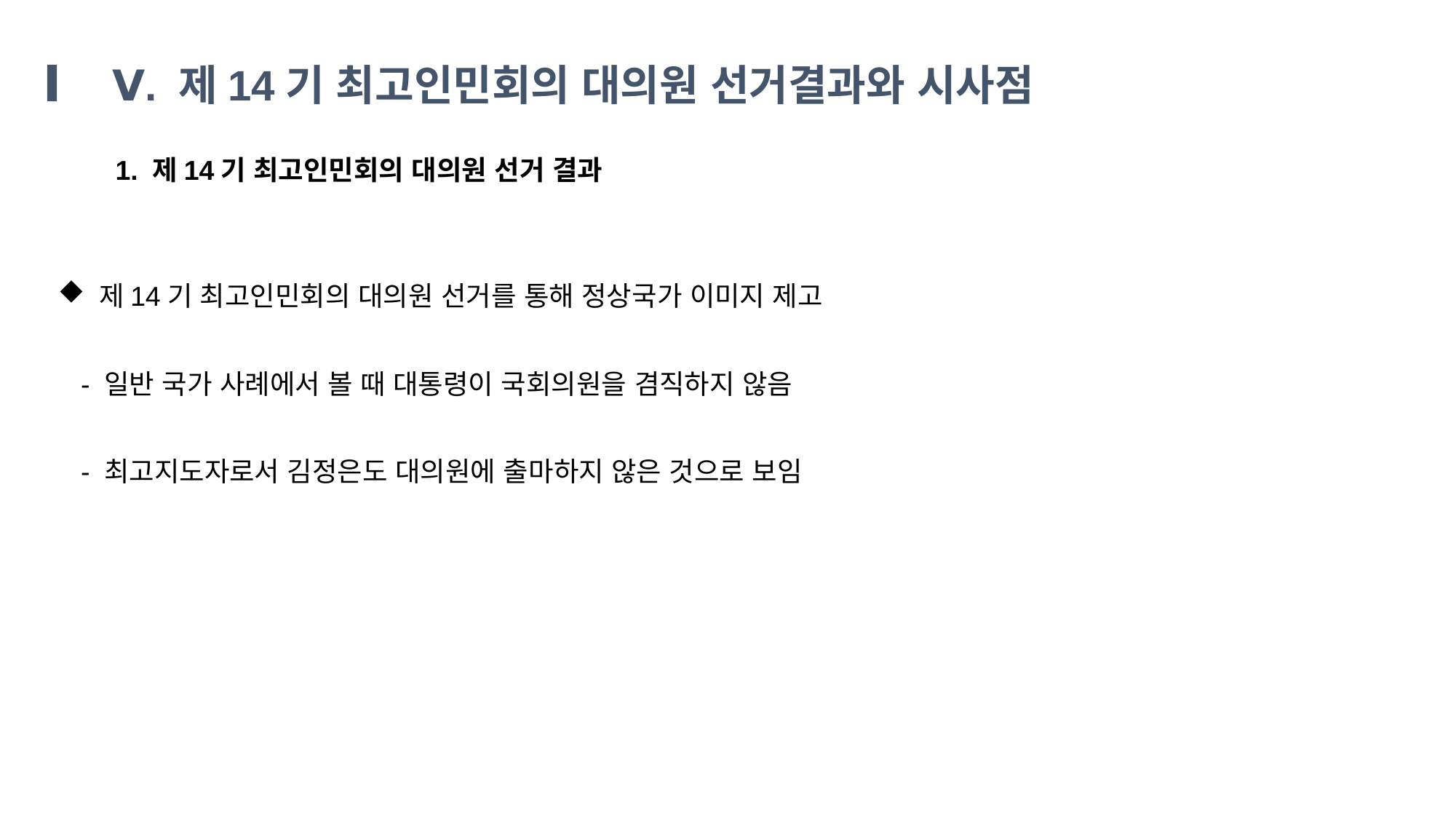

Ⅴ. 제14기 최고인민회의 대의원 선거결과와 시사점

1. 제14기 최고인민회의 대의원 선거 결과
제14기 최고인민회의 대의원 선거를 통해 정상국가 이미지 제고
   - 일반 국가 사례에서 볼 때 대통령이 국회의원을 겸직하지 않음
   - 최고지도자로서 김정은도 대의원에 출마하지 않은 것으로 보임